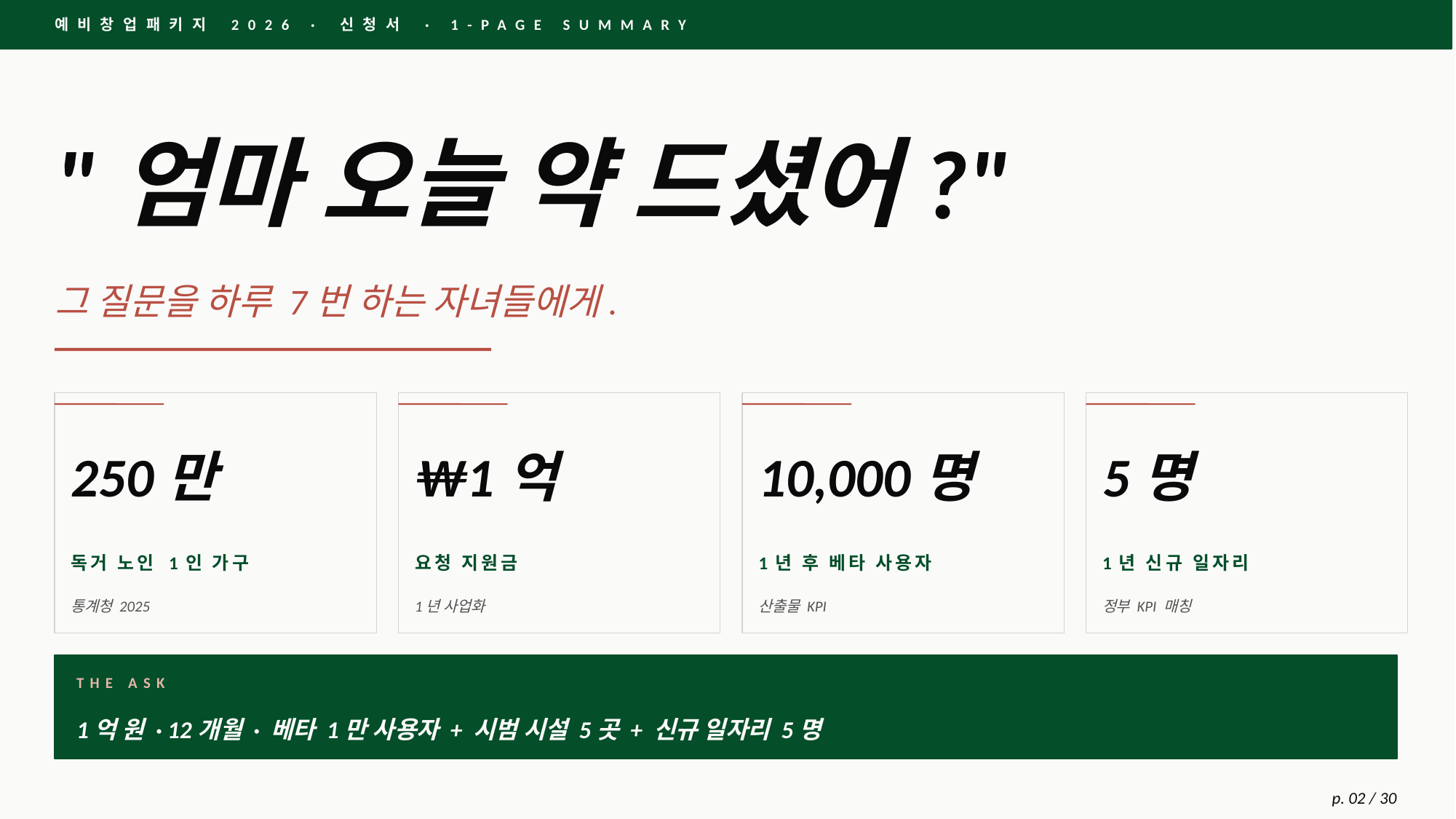

예비창업패키지 2026 · 신청서 · 1-PAGE SUMMARY
"엄마 오늘 약 드셨어?"
그 질문을 하루 7번 하는 자녀들에게.

250만
₩1억
10,000명
5명
독거 노인 1인 가구
요청 지원금
1년 후 베타 사용자
1년 신규 일자리
통계청 2025
1년 사업화
산출물 KPI
정부 KPI 매칭

THE ASK
1억 원 · 12개월 · 베타 1만 사용자 + 시범 시설 5곳 + 신규 일자리 5명
p. 02 / 30